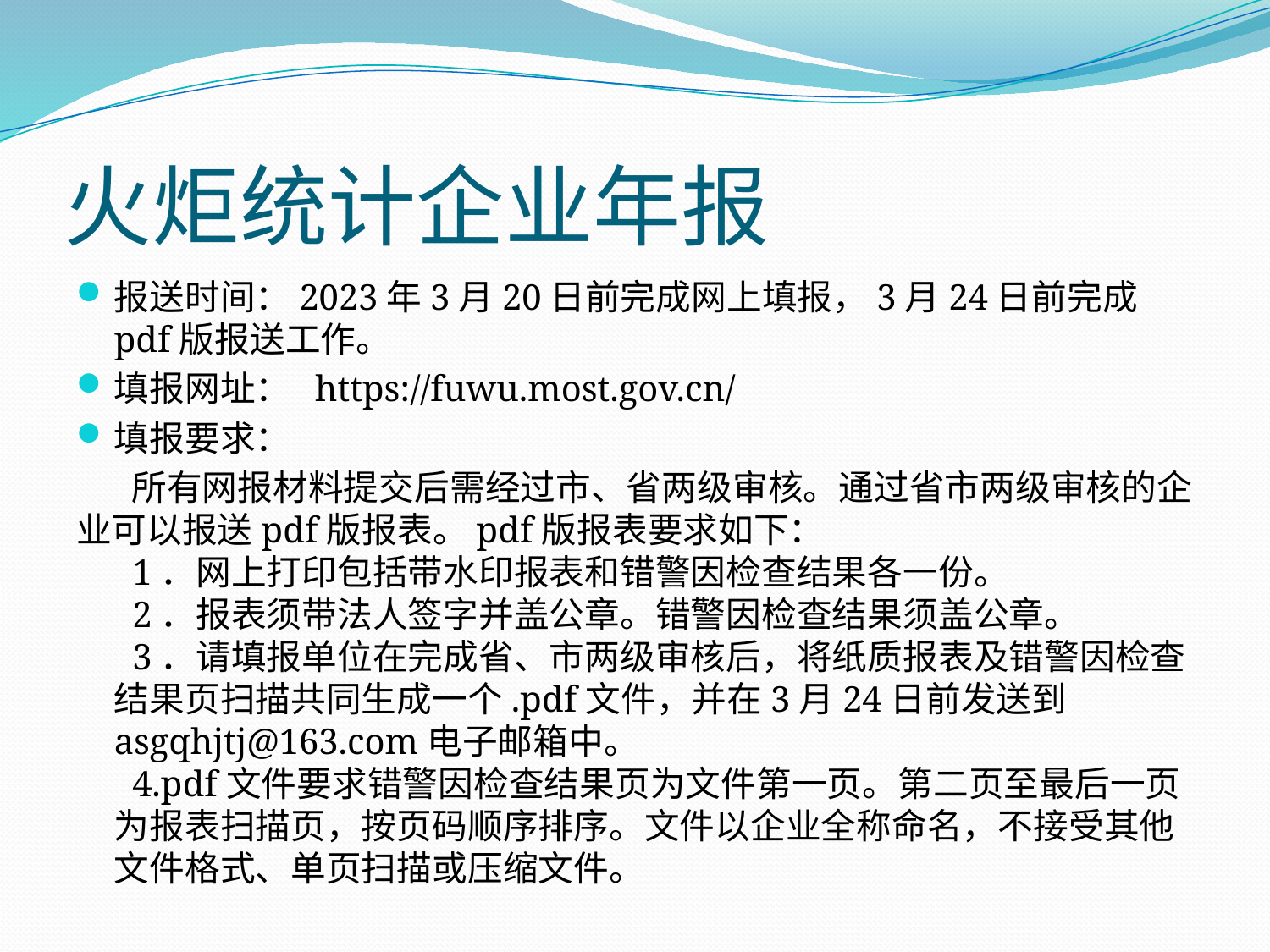

# 火炬统计企业年报
报送时间：2023年3月20日前完成网上填报，3月24日前完成pdf版报送工作。
填报网址：  https://fuwu.most.gov.cn/
填报要求：
      所有网报材料提交后需经过市、省两级审核。通过省市两级审核的企业可以报送pdf版报表。pdf版报表要求如下：
  1．网上打印包括带水印报表和错警因检查结果各一份。
  2．报表须带法人签字并盖公章。错警因检查结果须盖公章。
  3．请填报单位在完成省、市两级审核后，将纸质报表及错警因检查结果页扫描共同生成一个.pdf文件，并在3月24日前发送到asgqhjtj@163.com电子邮箱中。
  4.pdf文件要求错警因检查结果页为文件第一页。第二页至最后一页为报表扫描页，按页码顺序排序。文件以企业全称命名，不接受其他文件格式、单页扫描或压缩文件。